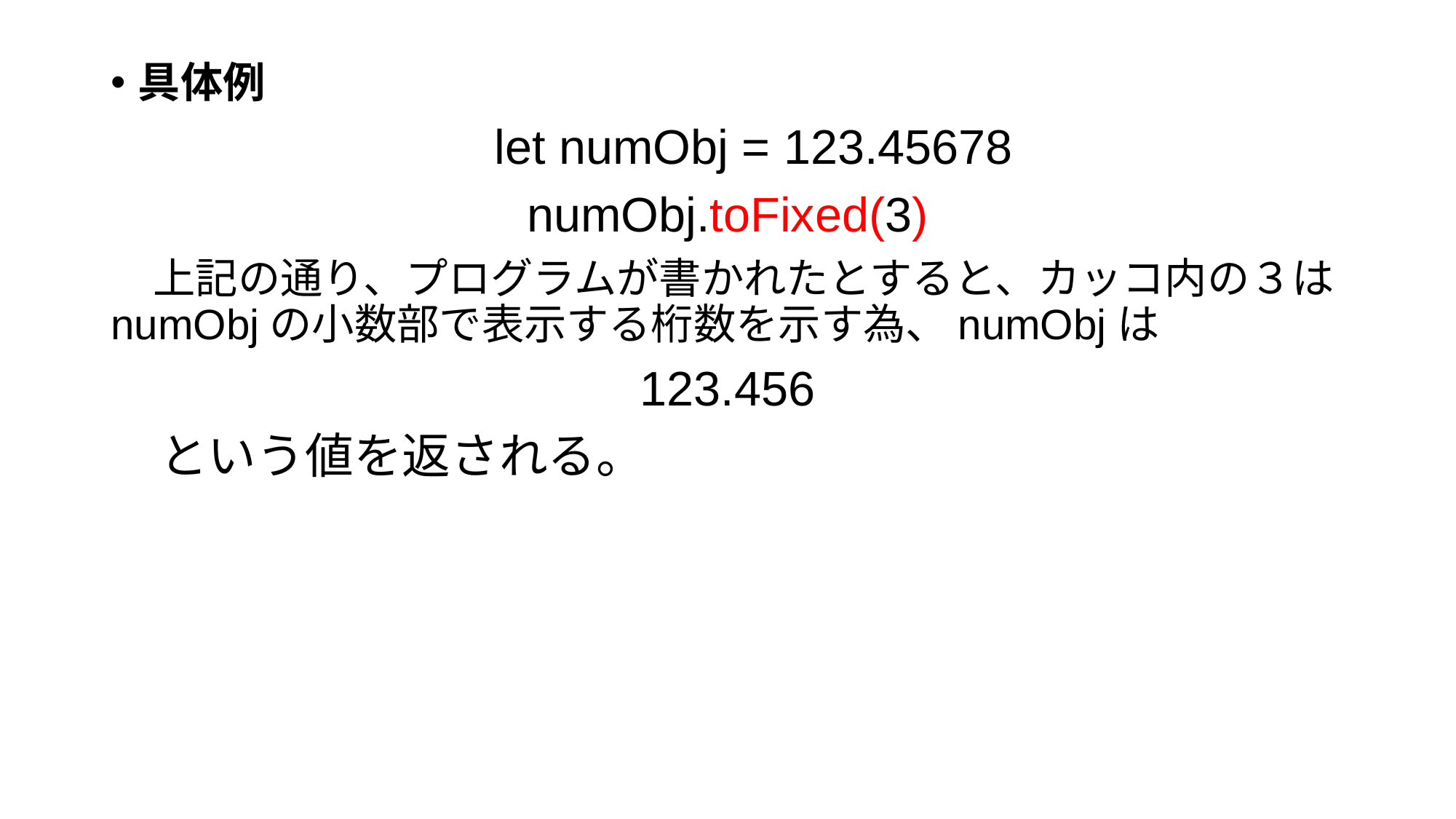

具体例
　let numObj = 123.45678
numObj.toFixed(3)
　上記の通り、プログラムが書かれたとすると、カッコ内の３はnumObjの小数部で表示する桁数を示す為、numObjは
123.456
　という値を返される。